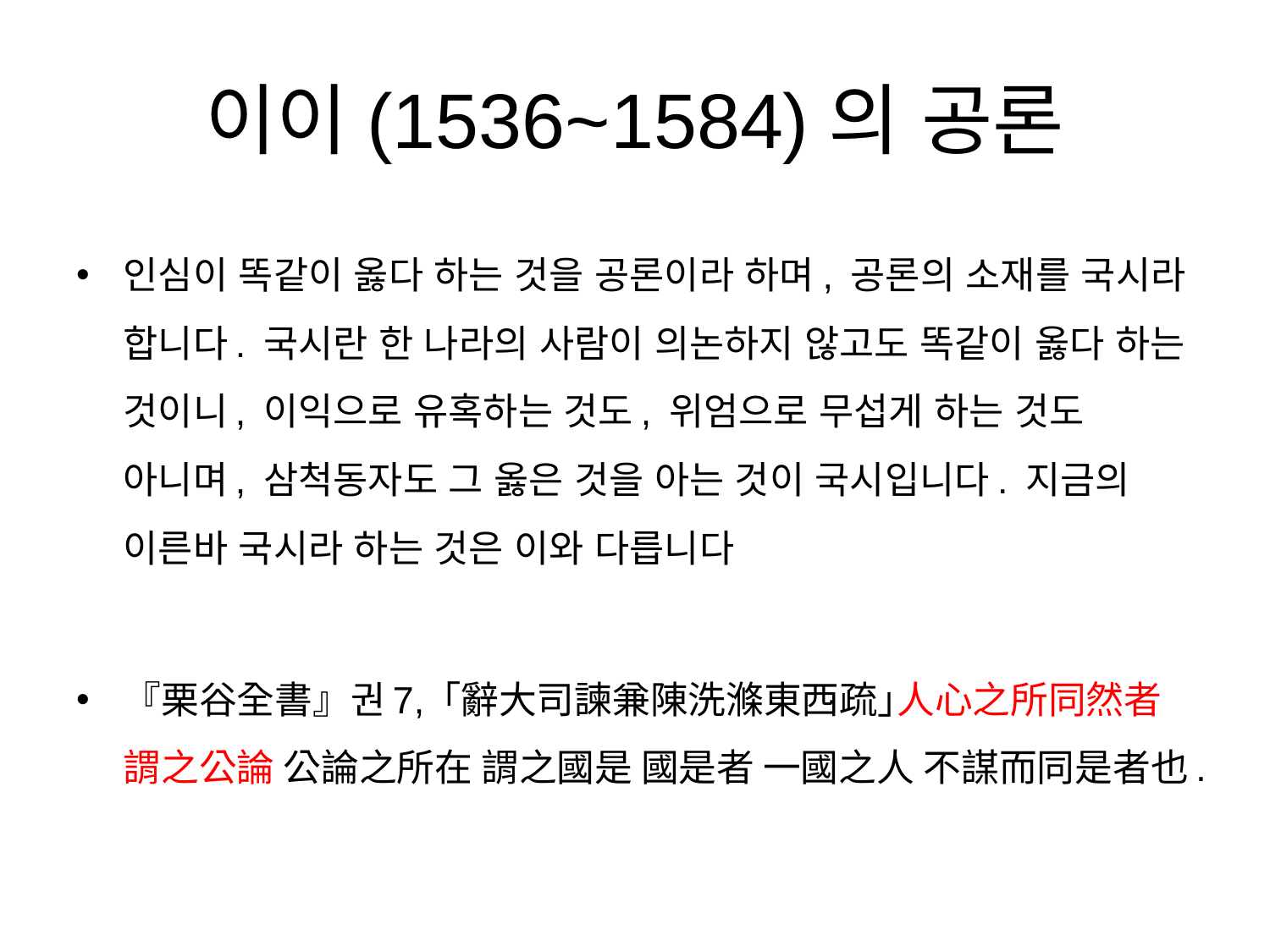

# 이이(1536~1584)의 공론
인심이 똑같이 옳다 하는 것을 공론이라 하며, 공론의 소재를 국시라 합니다. 국시란 한 나라의 사람이 의논하지 않고도 똑같이 옳다 하는 것이니, 이익으로 유혹하는 것도, 위엄으로 무섭게 하는 것도 아니며, 삼척동자도 그 옳은 것을 아는 것이 국시입니다. 지금의 이른바 국시라 하는 것은 이와 다릅니다

『栗谷全書』권7, ｢辭大司諫兼陳洗滌東西疏｣人心之所同然者 謂之公論 公論之所在 謂之國是 國是者 一國之人 不謀而同是者也.